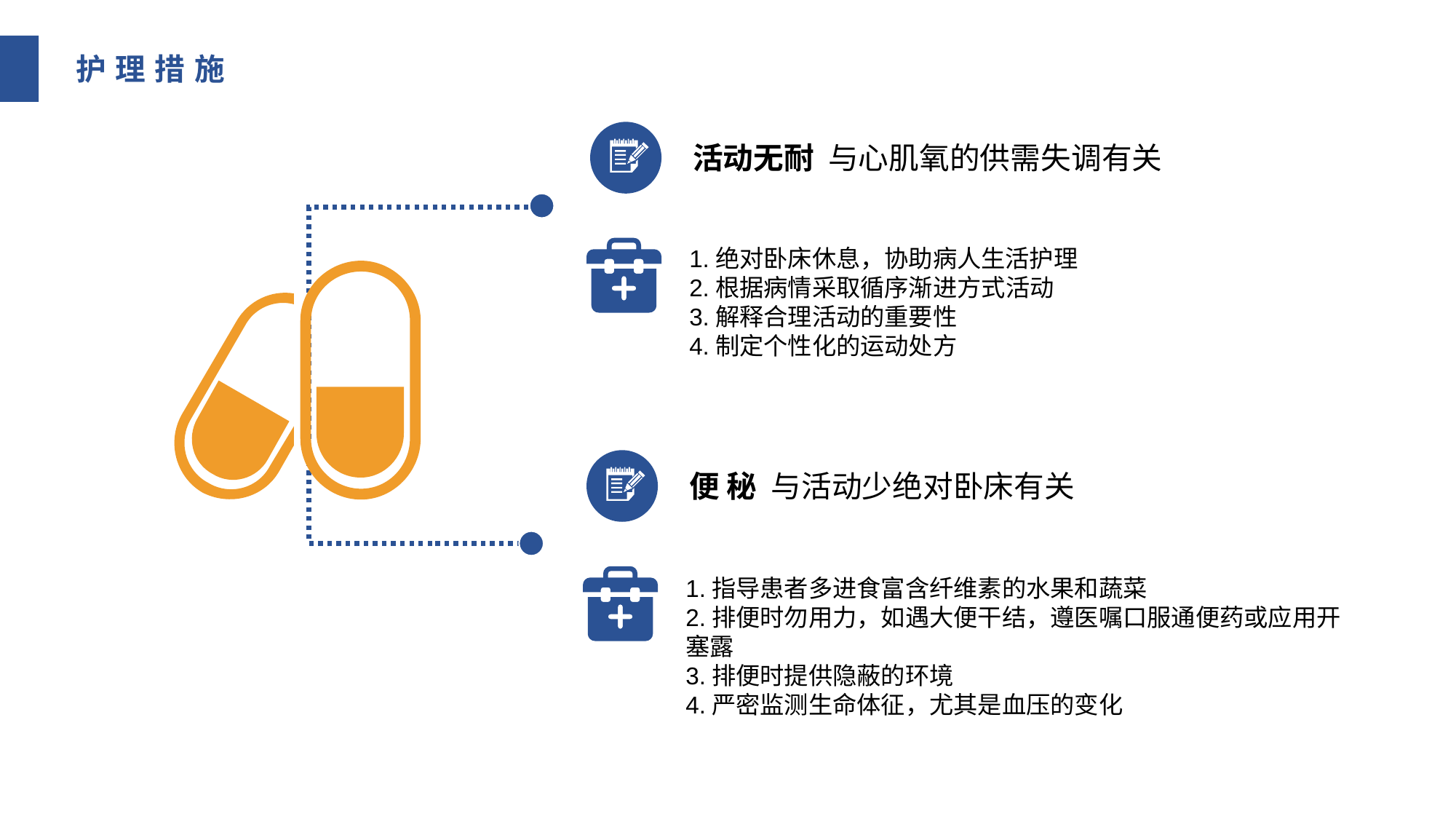

护理措施

活动无耐  与心肌氧的供需失调有关

1.绝对卧床休息，协助病人生活护理
2.根据病情采取循序渐进方式活动
3.解释合理活动的重要性
4.制定个性化的运动处方

便 秘  与活动少绝对卧床有关

1.指导患者多进食富含纤维素的水果和蔬菜
2.排便时勿用力，如遇大便干结，遵医嘱口服通便药或应用开塞露
3.排便时提供隐蔽的环境
4.严密监测生命体征，尤其是血压的变化